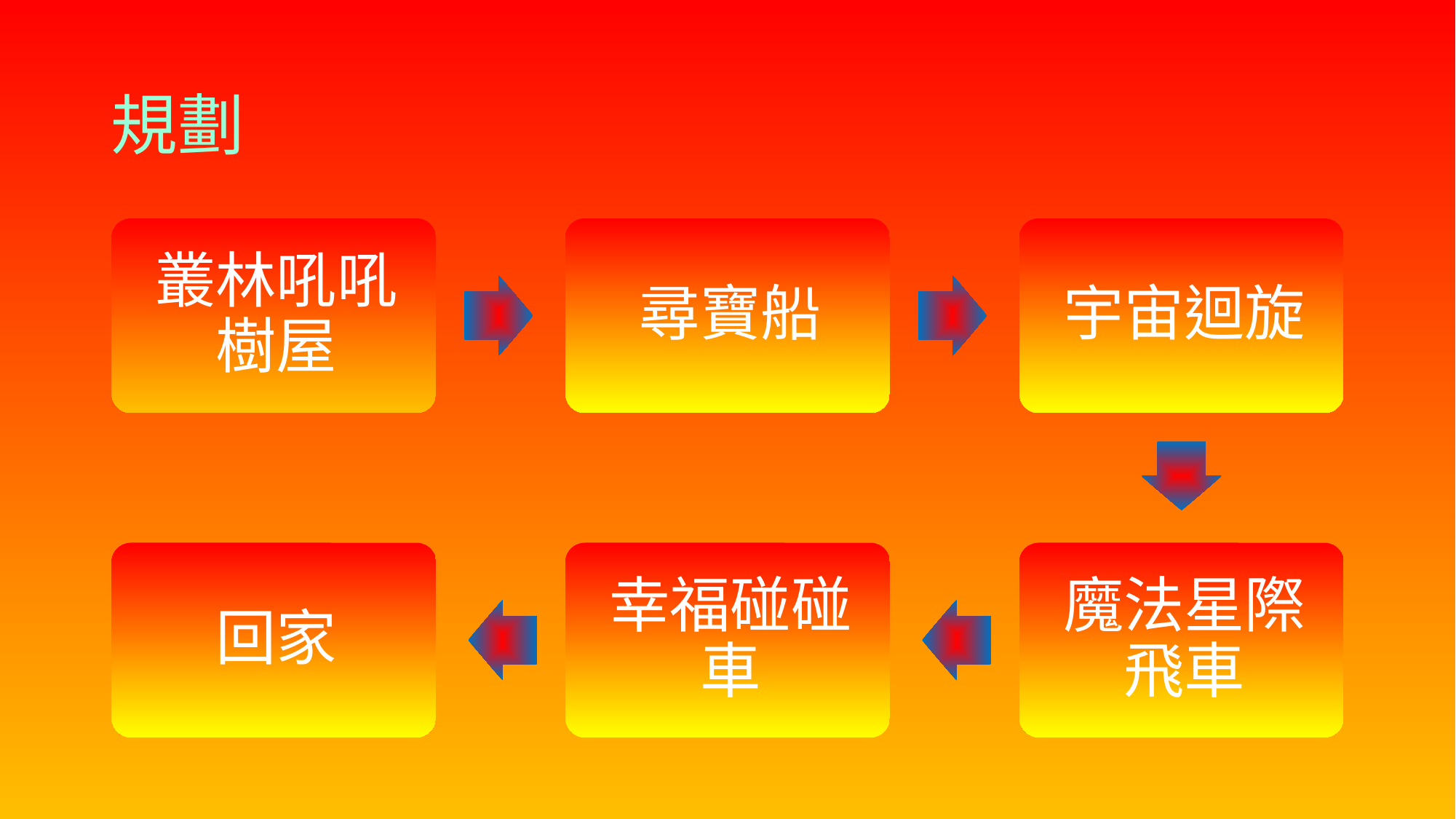

# 規劃
叢林吼吼樹屋

尋寶船

宇宙迴旋

魔法星際飛車

幸福碰碰車

回家